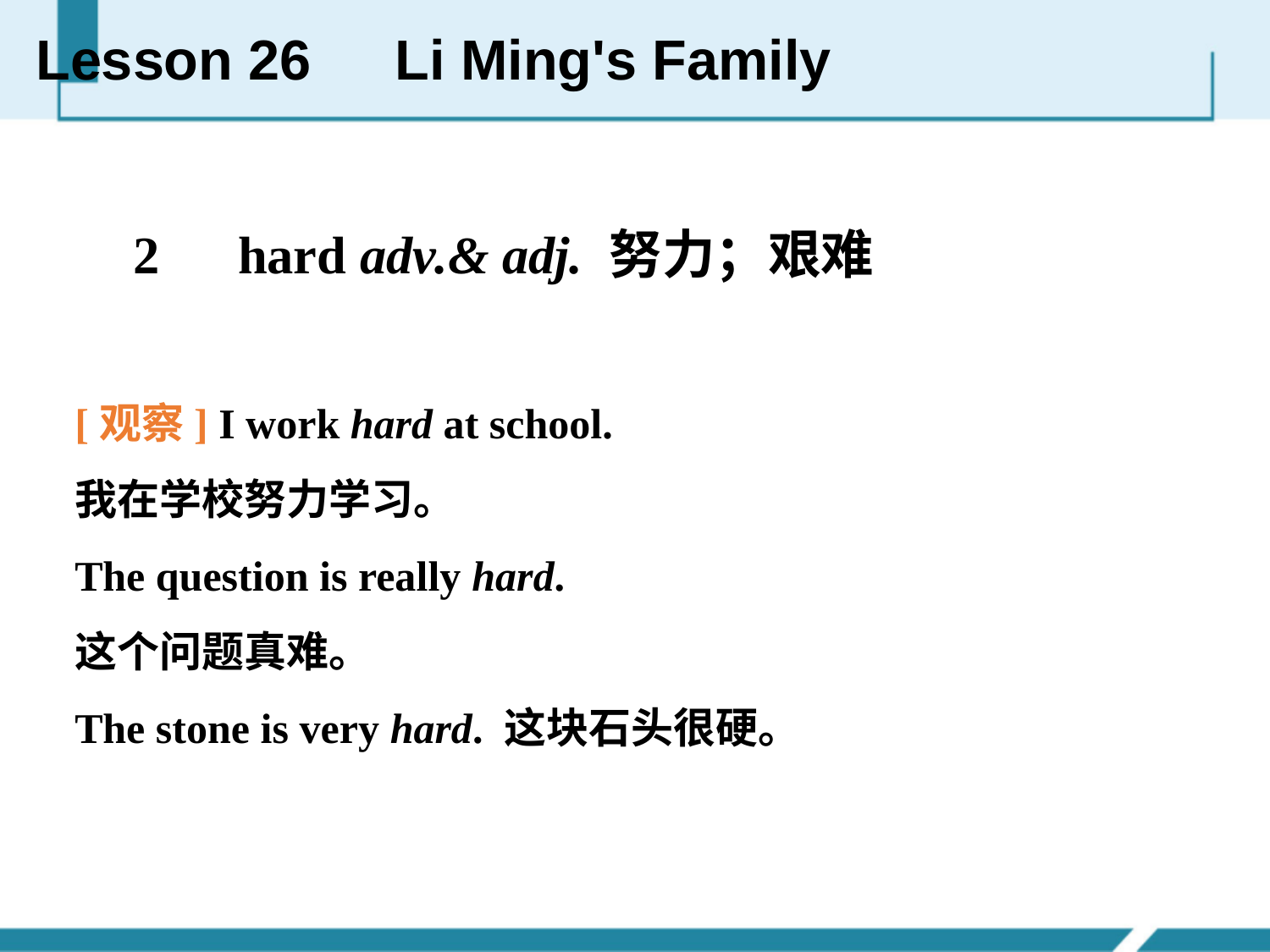

Lesson 26　Li Ming's Family
　2　hard adv.& adj. 努力；艰难
[观察] I work hard at school.
我在学校努力学习。
The question is really hard.
这个问题真难。
The stone is very hard. 这块石头很硬。